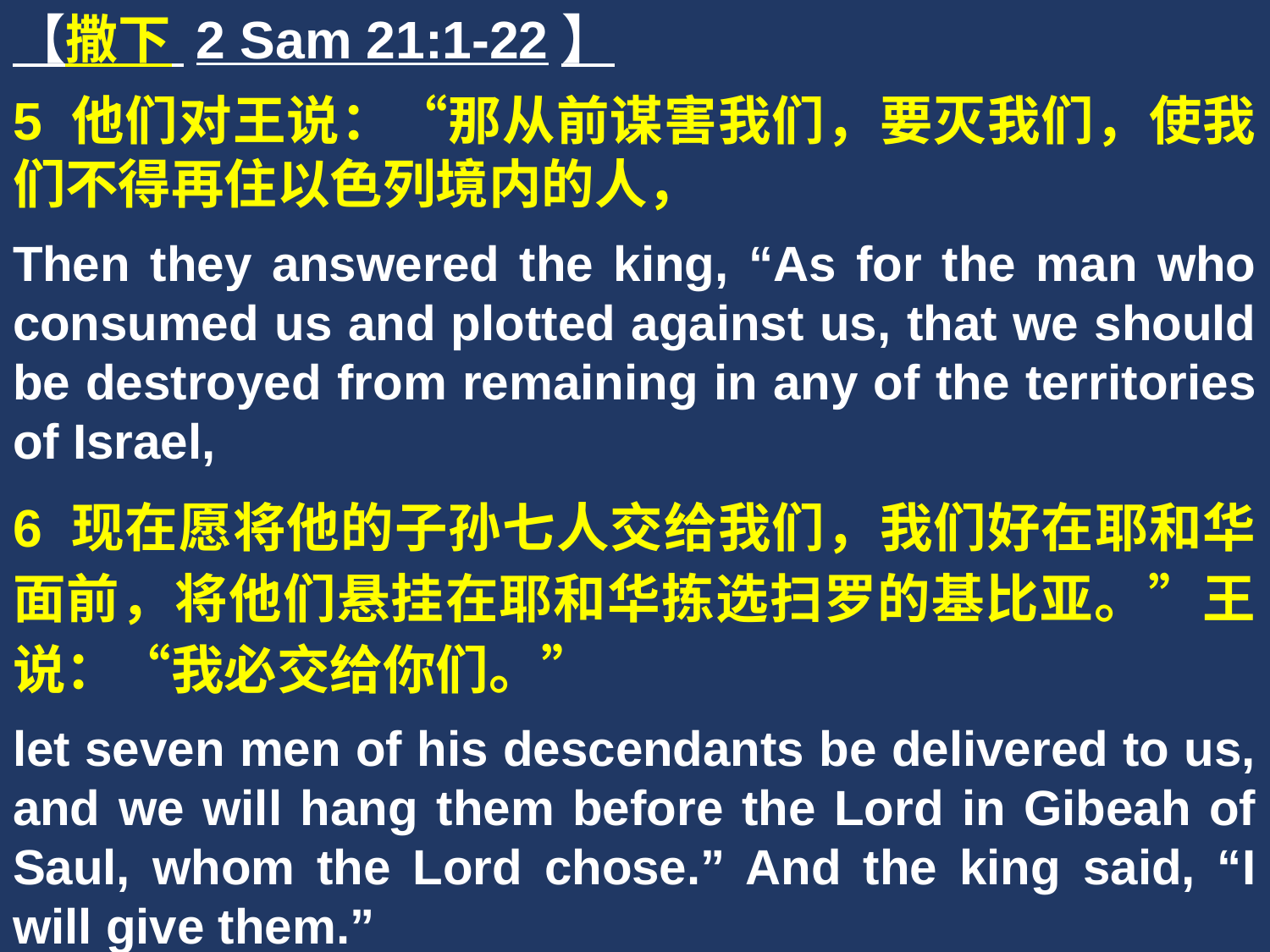

【撒下 2 Sam 21:1-22】
5 他们对王说：“那从前谋害我们，要灭我们，使我们不得再住以色列境内的人，
Then they answered the king, “As for the man who consumed us and plotted against us, that we should be destroyed from remaining in any of the territories of Israel,
6 现在愿将他的子孙七人交给我们，我们好在耶和华面前，将他们悬挂在耶和华拣选扫罗的基比亚。”王说：“我必交给你们。”
let seven men of his descendants be delivered to us, and we will hang them before the Lord in Gibeah of Saul, whom the Lord chose.” And the king said, “I will give them.”